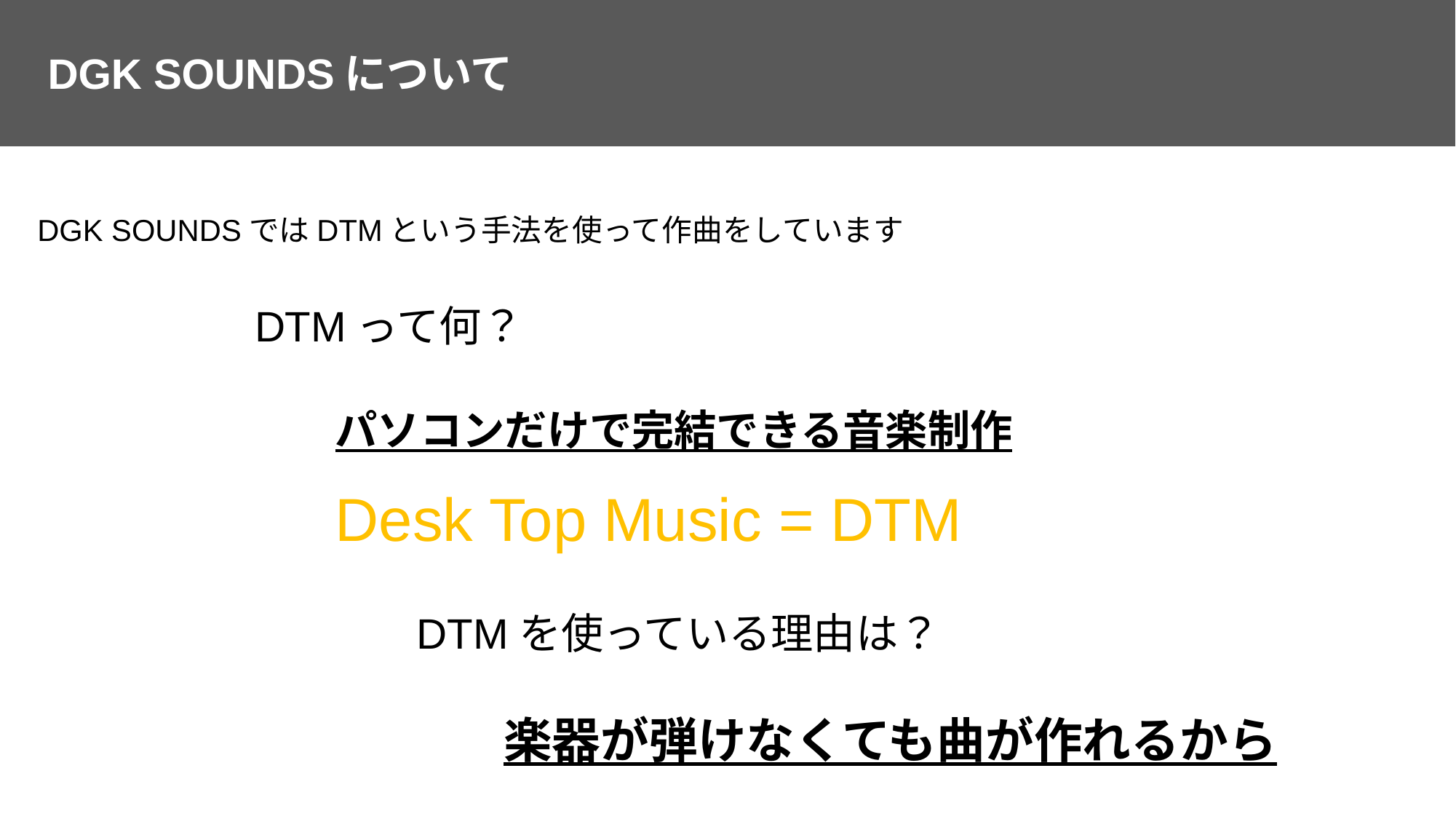

DGK SOUNDSについて
DGK SOUNDSではDTMという手法を使って作曲をしています
DTMって何？
パソコンだけで完結できる音楽制作
Desk Top Music = DTM
DTMを使っている理由は？
楽器が弾けなくても曲が作れるから